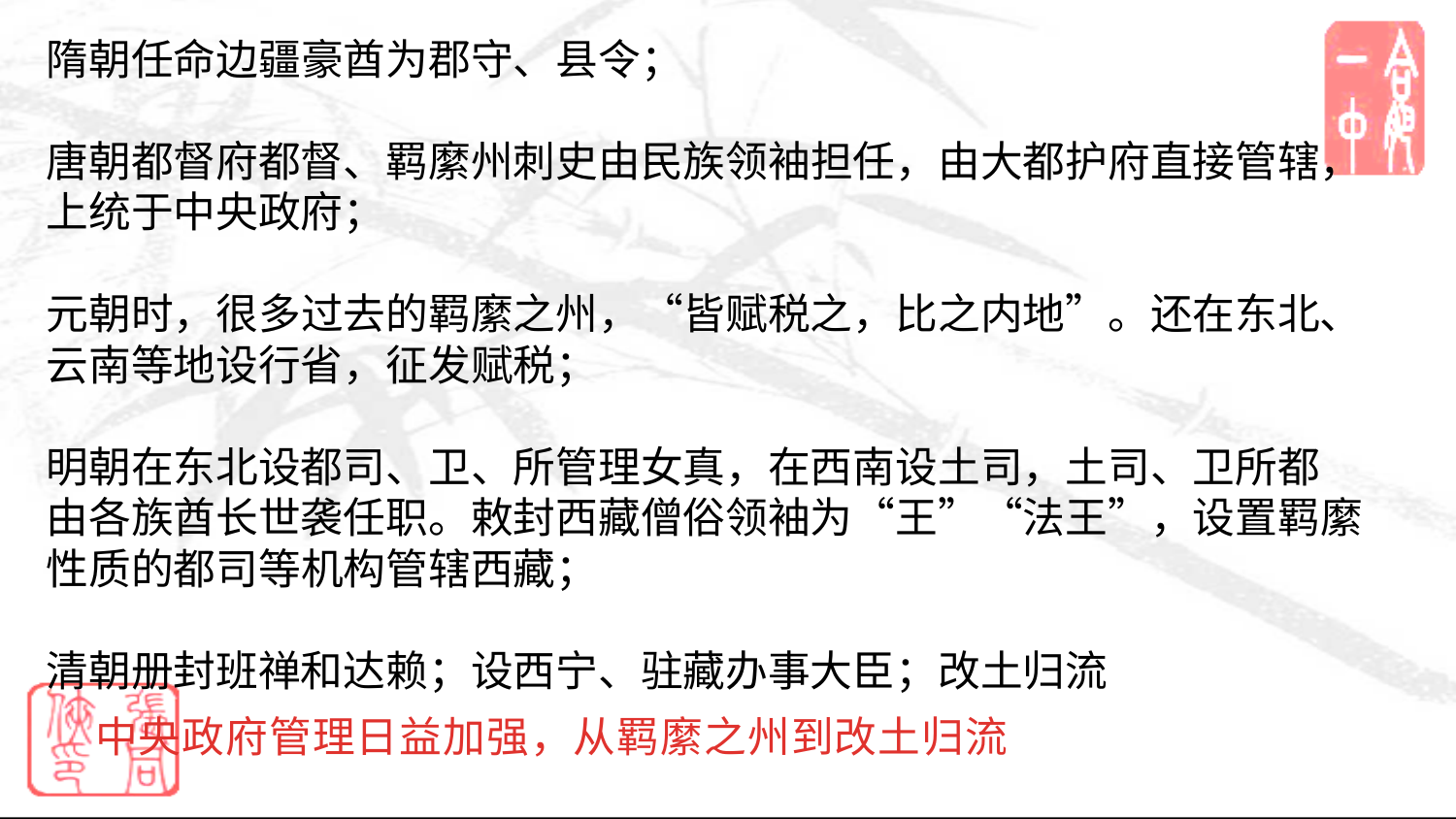

隋朝任命边疆豪酋为郡守、县令；

唐朝都督府都督、羁縻州刺史由民族领袖担任，由大都护府直接管辖，
上统于中央政府；

元朝时，很多过去的羁縻之州，“皆赋税之，比之内地”。还在东北、
云南等地设行省，征发赋税；

明朝在东北设都司、卫、所管理女真，在西南设土司，土司、卫所都
由各族酋长世袭任职。敕封西藏僧俗领袖为“王”“法王”，设置羁縻
性质的都司等机构管辖西藏；

清朝册封班禅和达赖；设西宁、驻藏办事大臣；改土归流
中央政府管理日益加强，从羁縻之州到改土归流